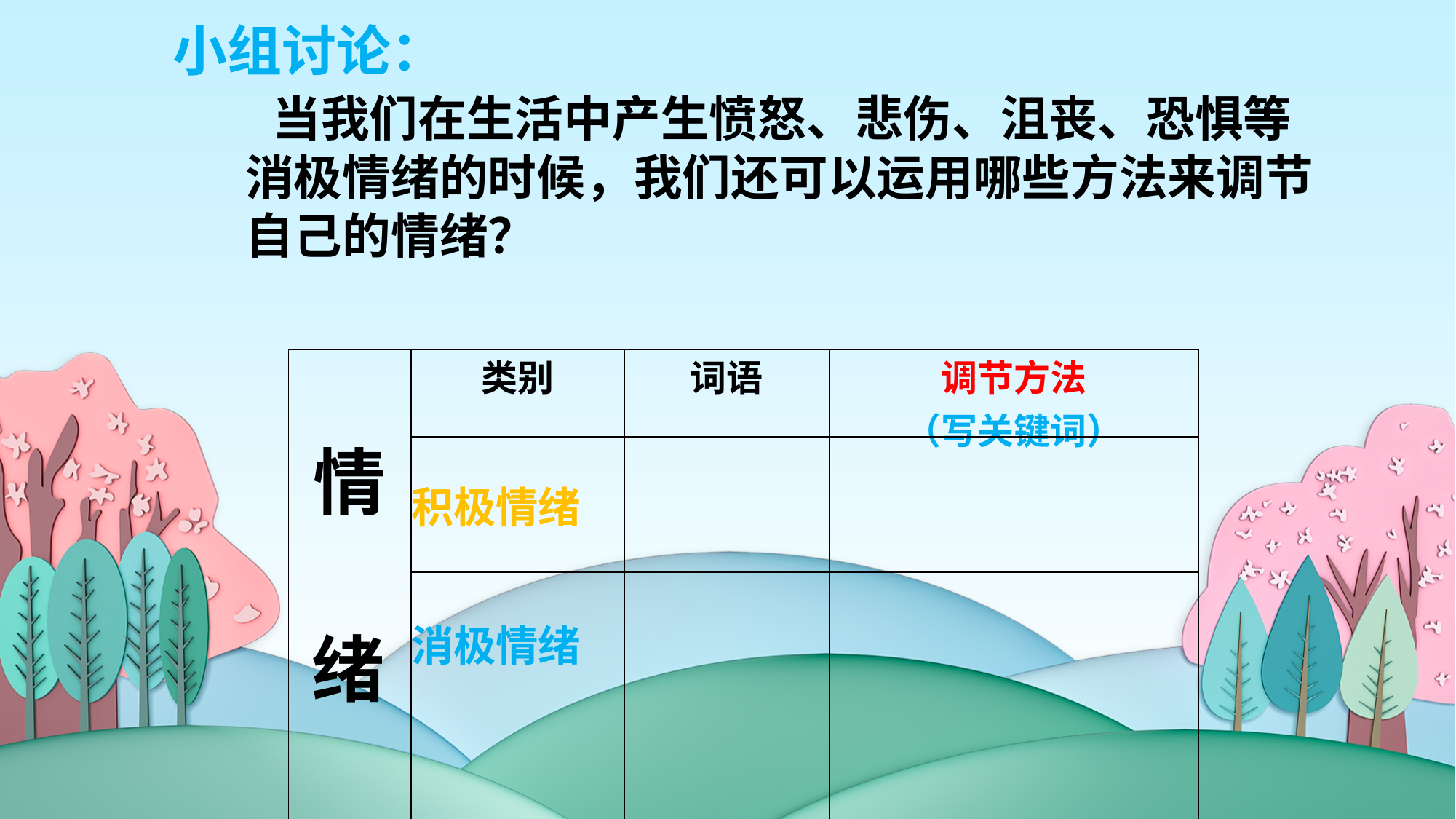

小组讨论：
       当我们在生活中产生愤怒、悲伤、沮丧、恐惧等消极情绪的时候，我们还可以运用哪些方法来调节自己的情绪？
| 情 绪 | 类别 | 词语 | 调节方法 （写关键词） |
| --- | --- | --- | --- |
|  | 积极情绪 |  |  |
|  | 消极情绪 |  |  |